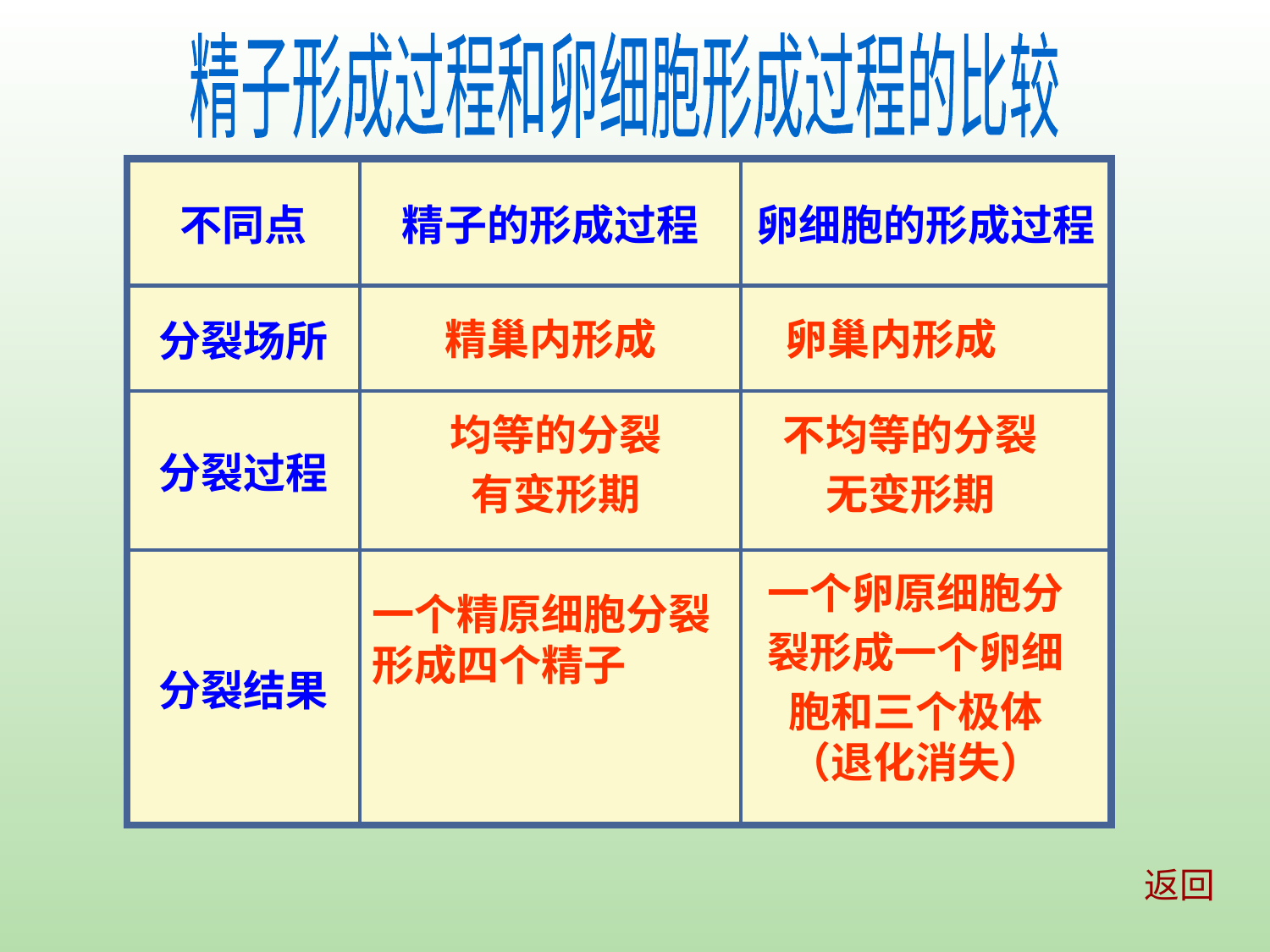

精子形成过程和卵细胞形成过程的比较
| 不同点 | 精子的形成过程 | 卵细胞的形成过程 |
| --- | --- | --- |
| 分裂场所 |  |  |
| 分裂过程 |  |  |
| 分裂结果 |  |  |
精巢内形成

卵巢内形成
均等的分裂
有变形期

不均等的分裂
无变形期

一个卵原细胞分
裂形成一个卵细
胞和三个极体（退化消失）

一个精原细胞分裂形成四个精子

返回